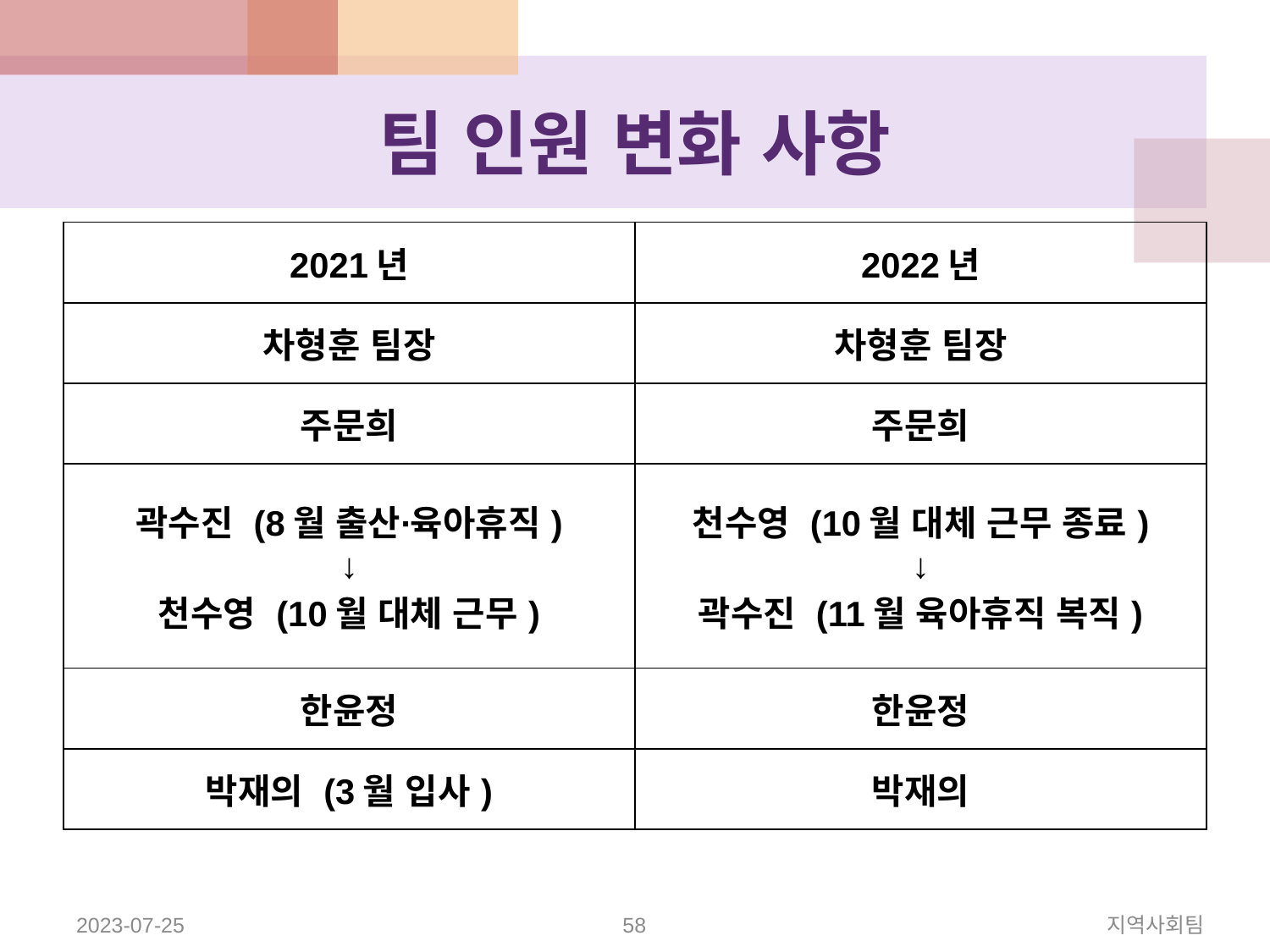

# 팀 인원 변화 사항
| 2021년 | 2022년 |
| --- | --- |
| 차형훈 팀장 | 차형훈 팀장 |
| 주문희 | 주문희 |
| 곽수진 (8월 출산∙육아휴직) ↓ 천수영 (10월 대체 근무) | 천수영 (10월 대체 근무 종료) ↓ 곽수진 (11월 육아휴직 복직) |
| 한윤정 | 한윤정 |
| 박재의 (3월 입사) | 박재의 |
2023-07-25
58
지역사회팀